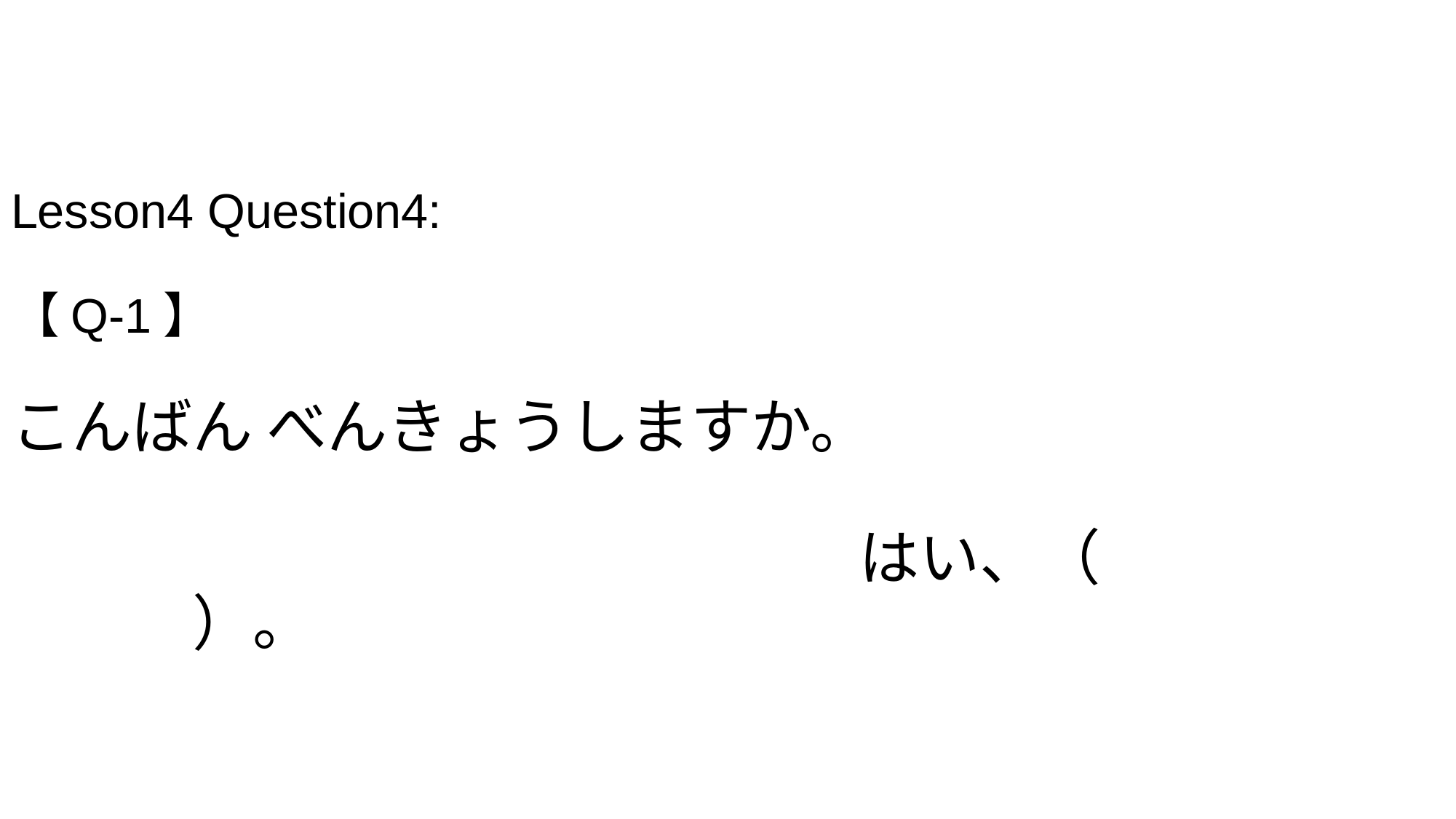

# Lesson4 Question4: 【Q-1】 こんばん べんきょうしますか。　 　　　　　　　　　　　　　　はい、（べんきょうします）。